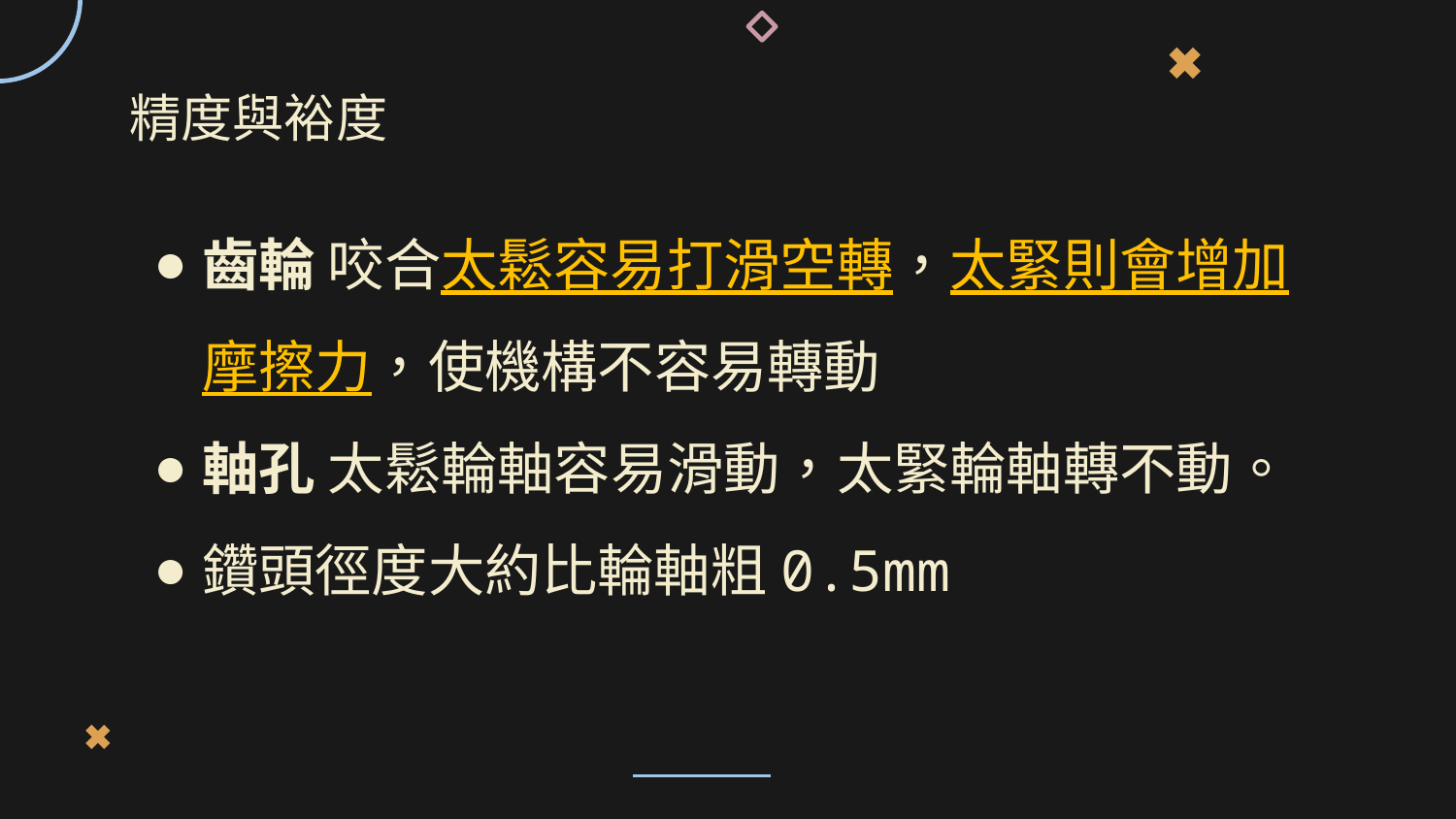

# 精度與裕度
齒輪 咬合太鬆容易打滑空轉，太緊則會增加摩擦力，使機構不容易轉動
軸孔 太鬆輪軸容易滑動，太緊輪軸轉不動。
鑽頭徑度大約比輪軸粗0.5mm